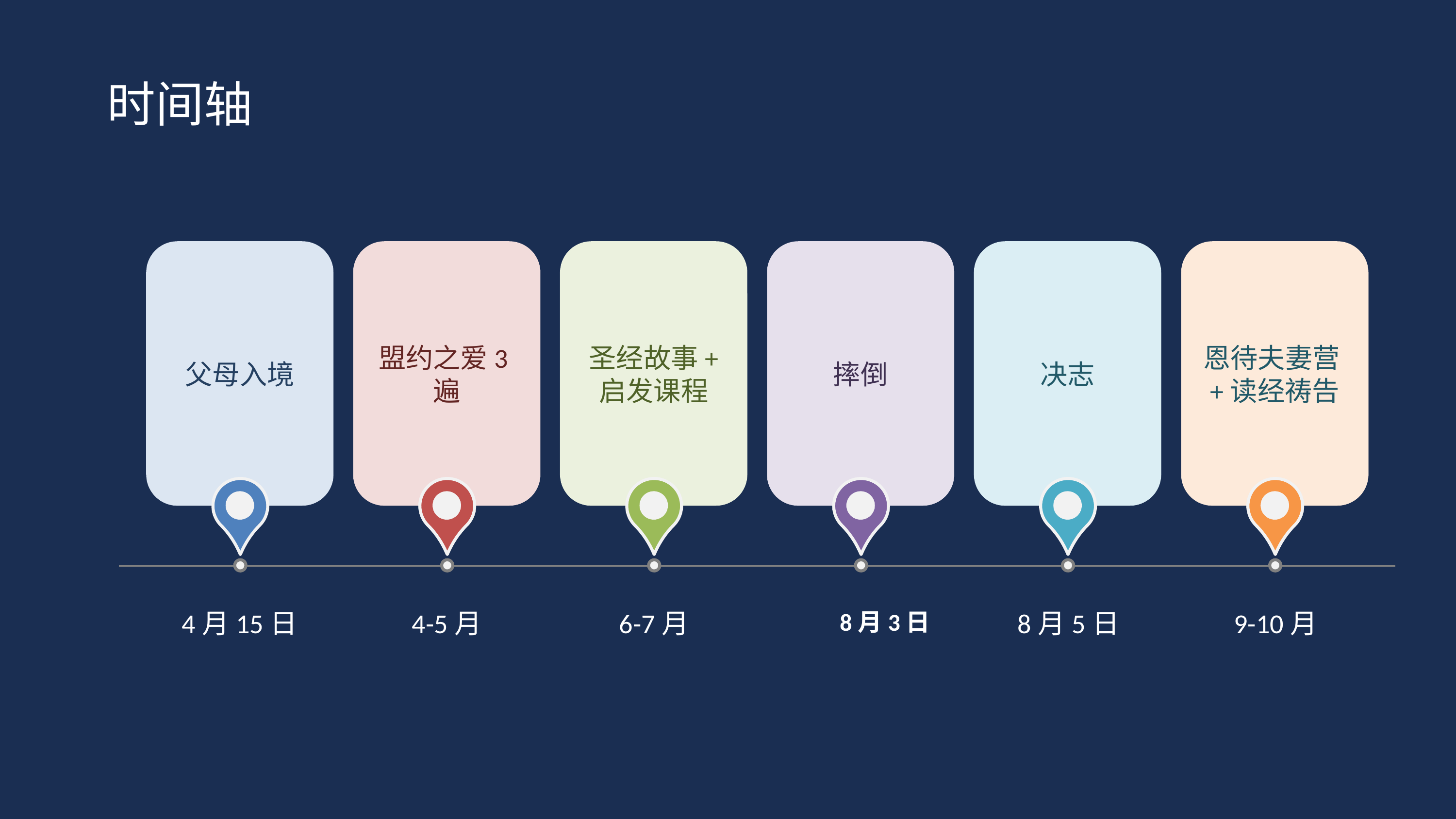

时间轴
父母入境

4月15日
盟约之爱3遍

4-5月
圣经故事+
启发课程

6-7月
摔倒

决志

8月5日
恩待夫妻营+读经祷告

9-10月
8月3日